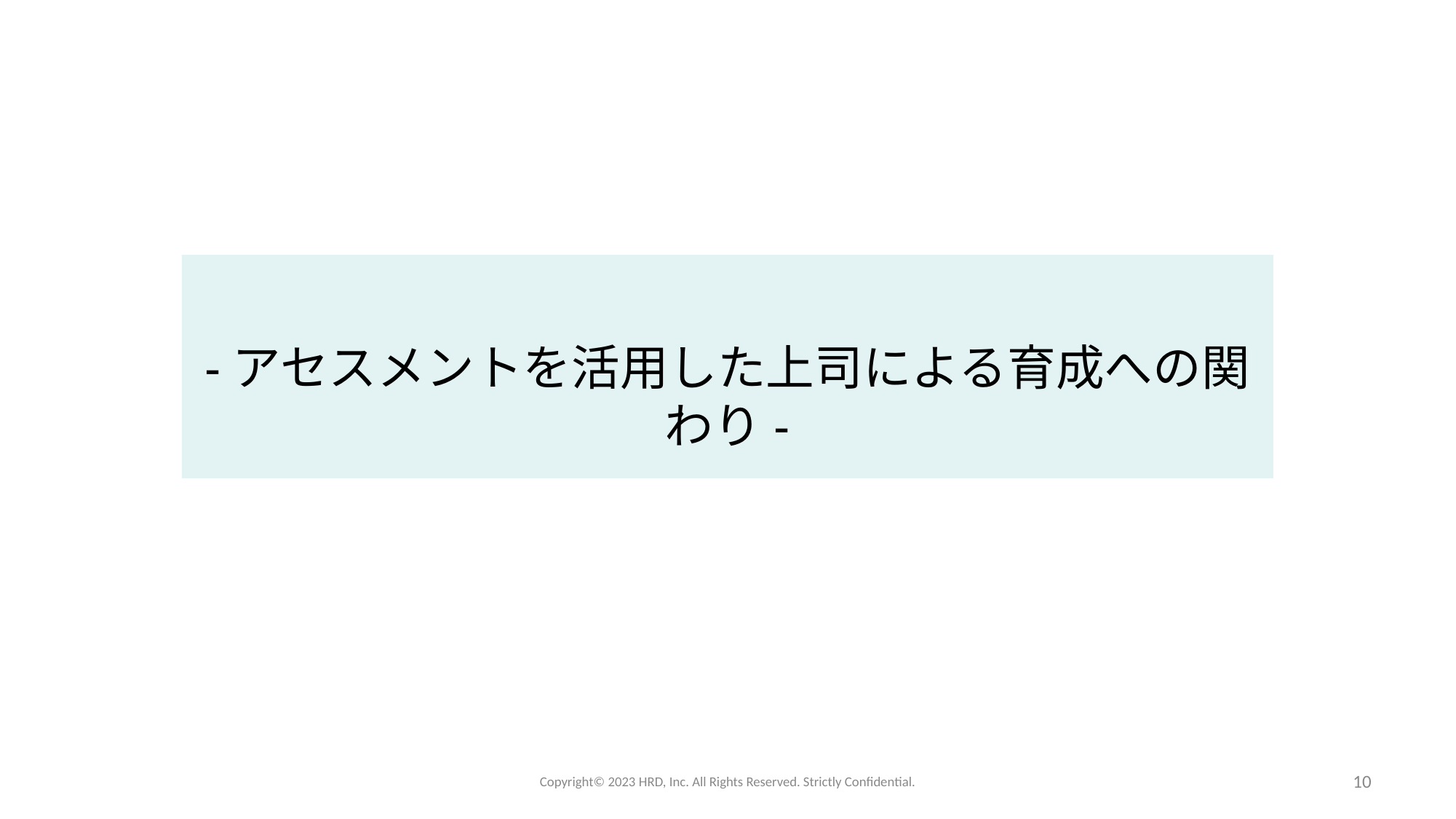

-アセスメントを活用した上司による育成への関わり-
Copyright©️ 2023 HRD, Inc. All Rights Reserved. Strictly Confidential.
10